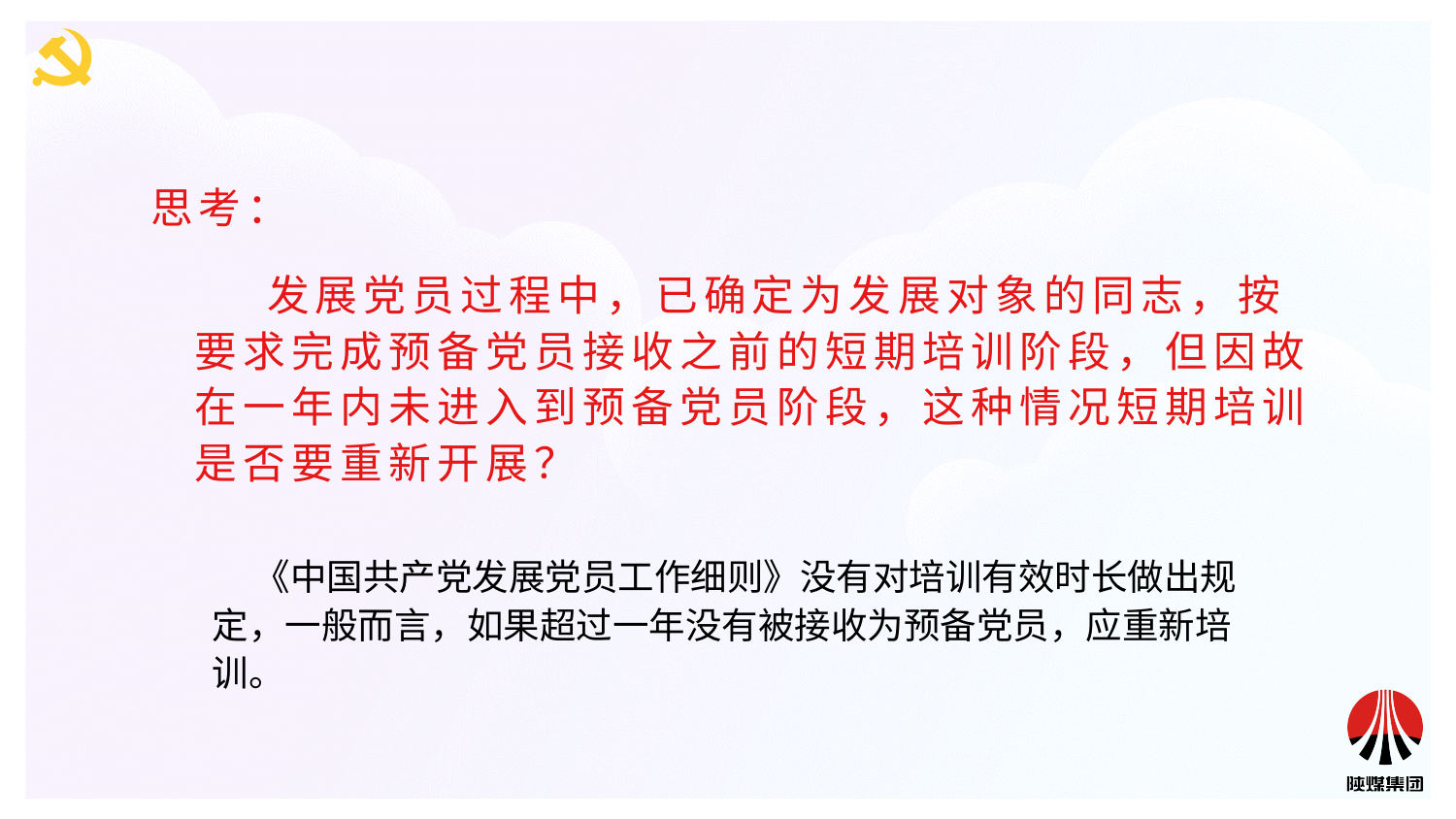

思考：
    发展党员过程中，已确定为发展对象的同志，按要求完成预备党员接收之前的短期培训阶段，但因故在一年内未进入到预备党员阶段，这种情况短期培训是否要重新开展？

    《中国共产党发展党员工作细则》没有对培训有效时长做出规定，一般而言，如果超过一年没有被接收为预备党员，应重新培训。